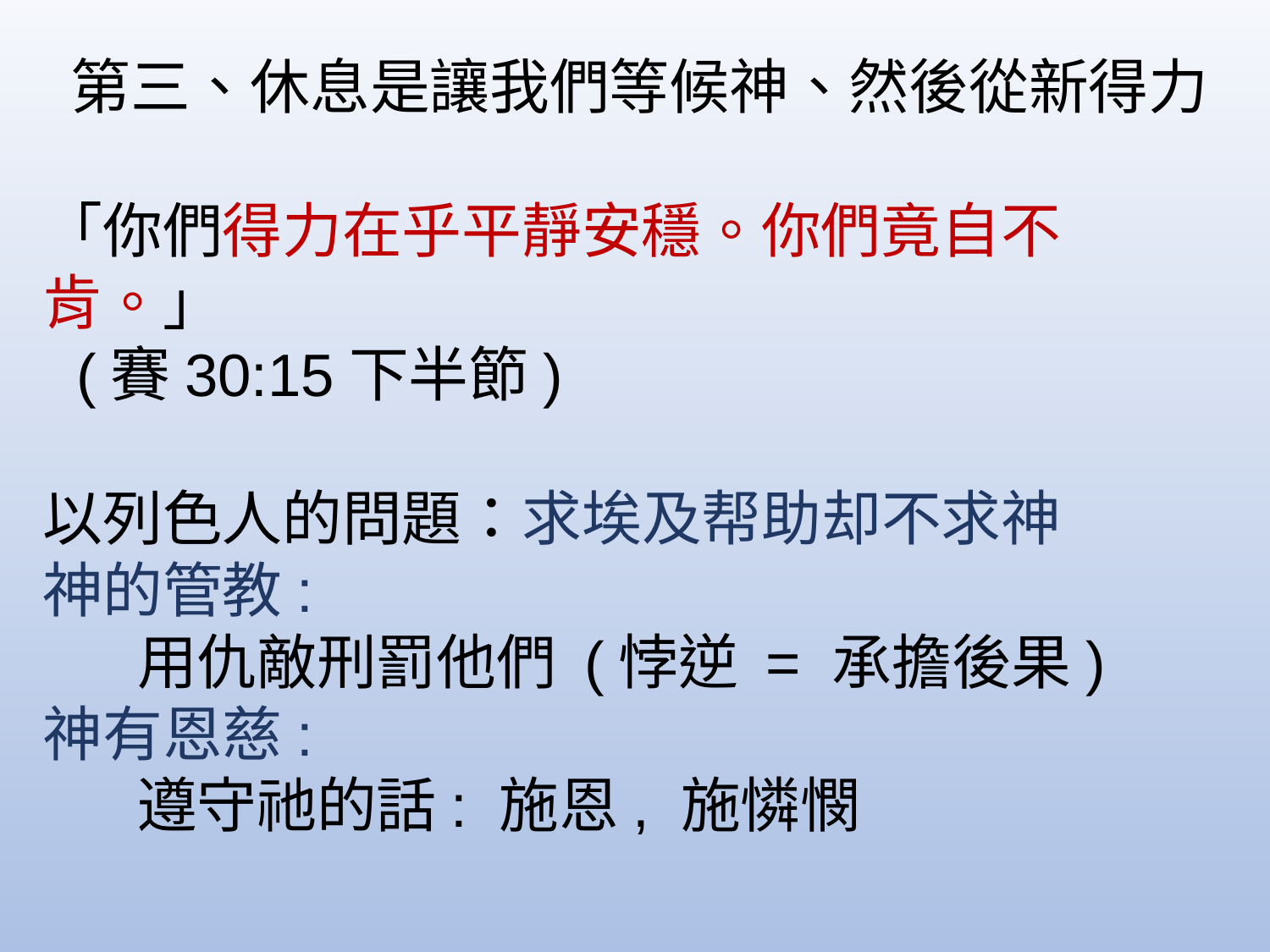

第三、休息是讓我們等候神、然後從新得力
「你們得力在乎平靜安穩。你們竟自不肯。」
  (賽30:15下半節)

以列色人的問題：求埃及帮助却不求神
神的管教:
      用仇敵刑罰他們 (悖逆 = 承擔後果)
神有恩慈:
      遵守祂的話: 施恩, 施憐憫